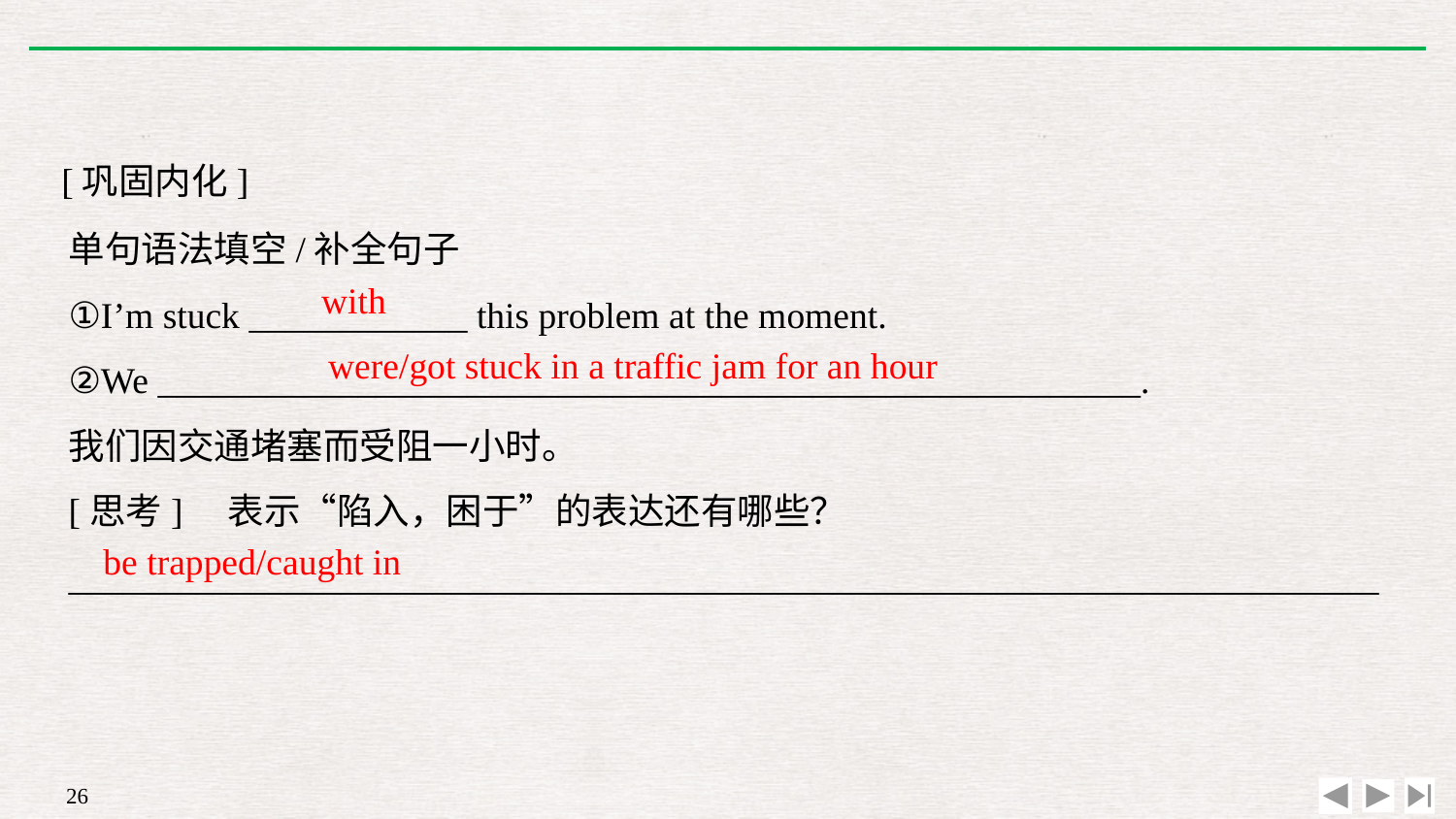

[巩固内化]
单句语法填空/补全句子
①I’m stuck ____________ this problem at the moment.
②We ______________________________________________________.
我们因交通堵塞而受阻一小时。
[思考]　表示“陷入，困于”的表达还有哪些？
________________________________________________________________________
with
were/got stuck in a traffic jam for an hour
be trapped/caught in